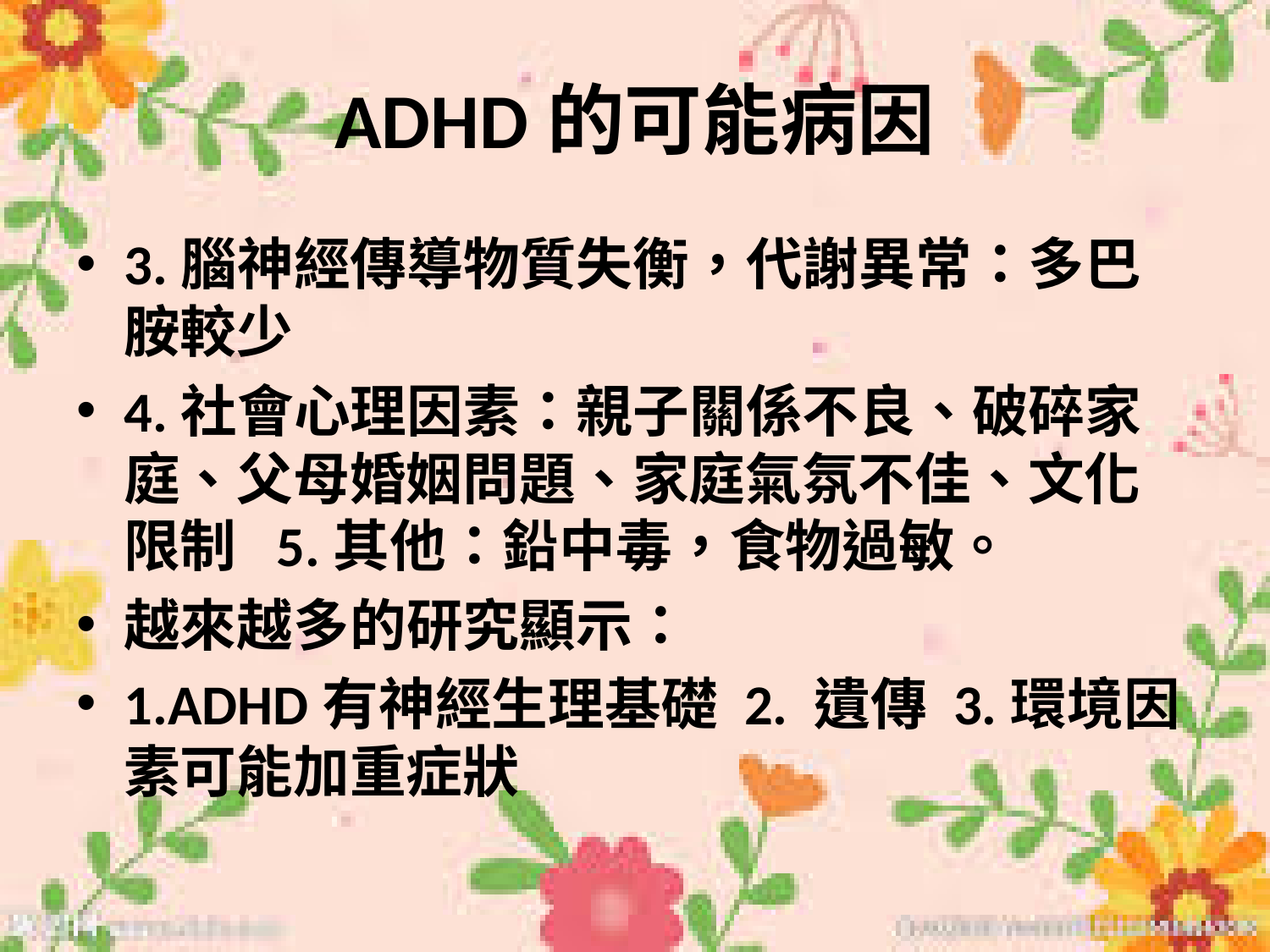

# ADHD的可能病因
3.腦神經傳導物質失衡，代謝異常：多巴胺較少
4.社會心理因素：親子關係不良、破碎家庭、父母婚姻問題、家庭氣氛不佳、文化限制  5.其他：鉛中毒，食物過敏。
越來越多的研究顯示：
1.ADHD有神經生理基礎 2. 遺傳 3.環境因素可能加重症狀